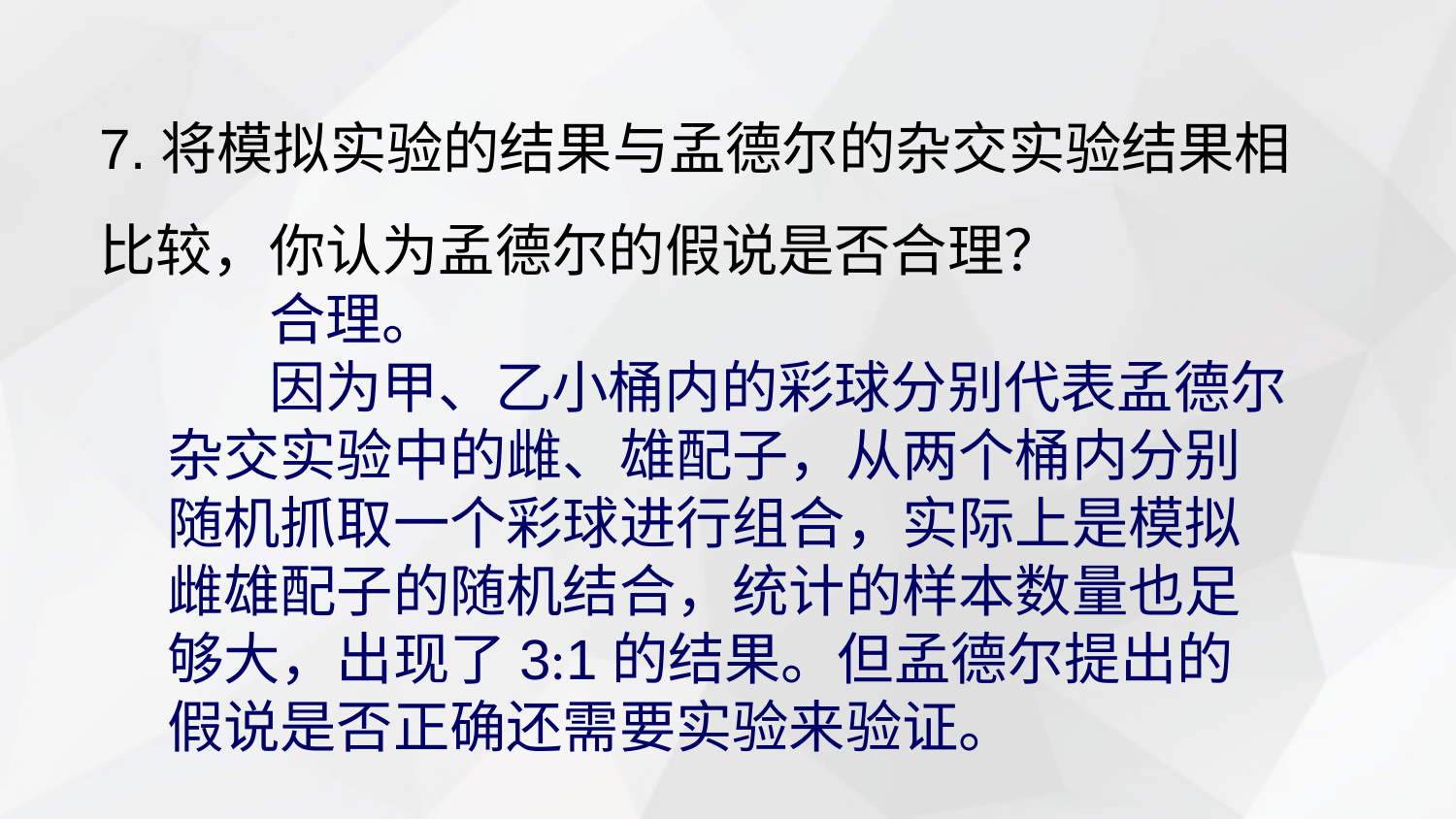

7.将模拟实验的结果与孟德尔的杂交实验结果相比较，你认为孟德尔的假说是否合理？
       合理。
       因为甲、乙小桶内的彩球分别代表孟德尔杂交实验中的雌、雄配子，从两个桶内分别随机抓取一个彩球进行组合，实际上是模拟雌雄配子的随机结合，统计的样本数量也足够大，出现了3:1的结果。但孟德尔提出的假说是否正确还需要实验来验证。